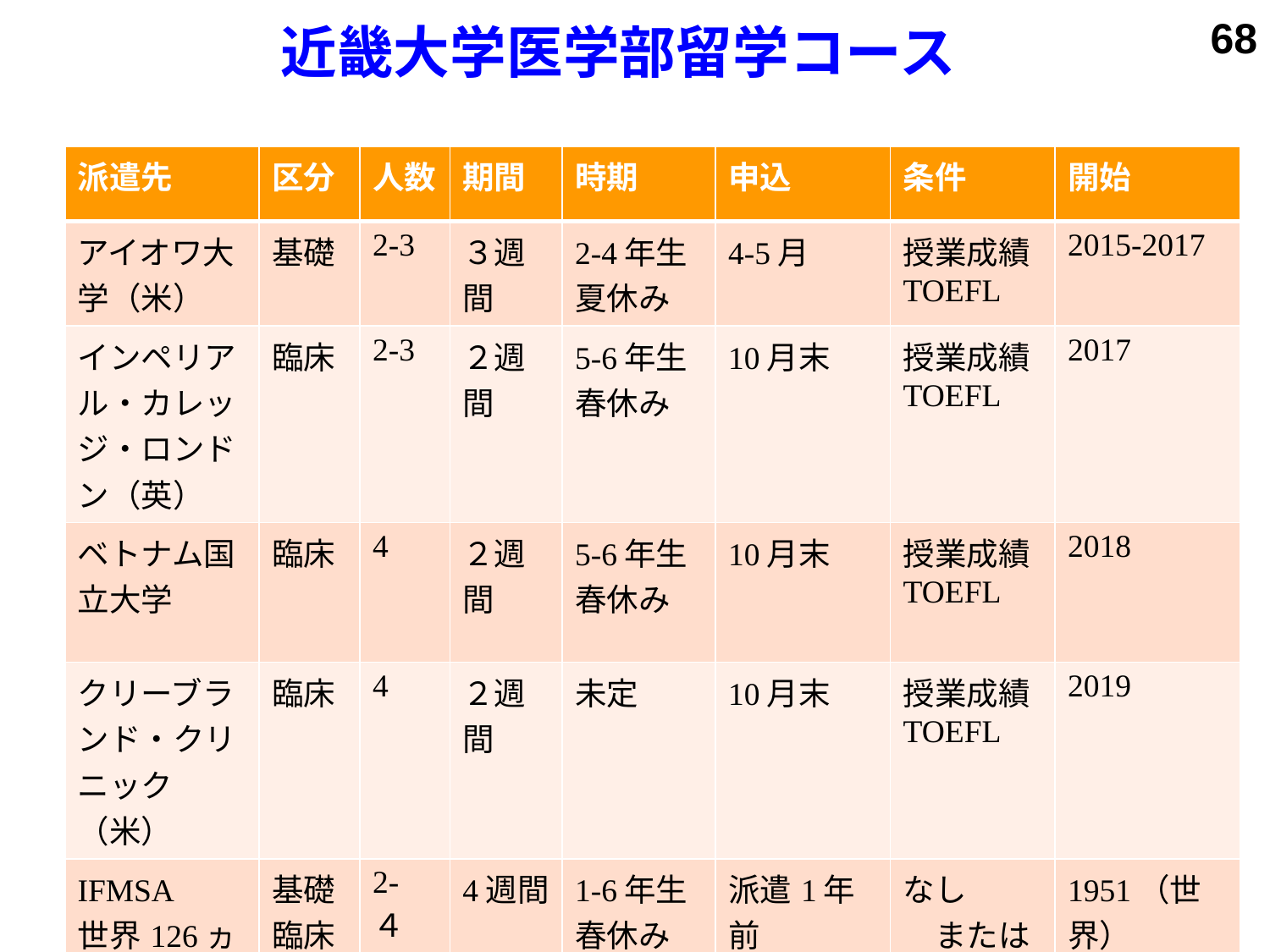

68
近畿大学医学部留学コース
| 派遣先 | 区分 | 人数 | 期間 | 時期 | 申込 | 条件 | 開始 |
| --- | --- | --- | --- | --- | --- | --- | --- |
| アイオワ大学（米） | 基礎 | 2-3 | ３週間 | 2-4年生 夏休み | 4-5月 | 授業成績 TOEFL | 2015-2017 |
| インペリアル・カレッジ・ロンドン（英） | 臨床 | 2-3 | ２週間 | 5-6年生 春休み | 10月末 | 授業成績 TOEFL | 2017 |
| ベトナム国立大学 | 臨床 | 4 | ２週間 | 5-6年生 春休み | 10月末 | 授業成績 TOEFL | 2018 |
| クリーブランド・クリニック（米） | 臨床 | 4 | ２週間 | 未定 | 10月末 | 授業成績 TOEFL | 2019 |
| IFMSA　 世界126ヵ国 | 基礎臨床 | 2-４ | 4週間 | 1-6年生 春休み 夏休み | 派遣1年前 自己負担　8万円 | なし　　　またはTOEFL | 1951（世界）　 1961（日本） |